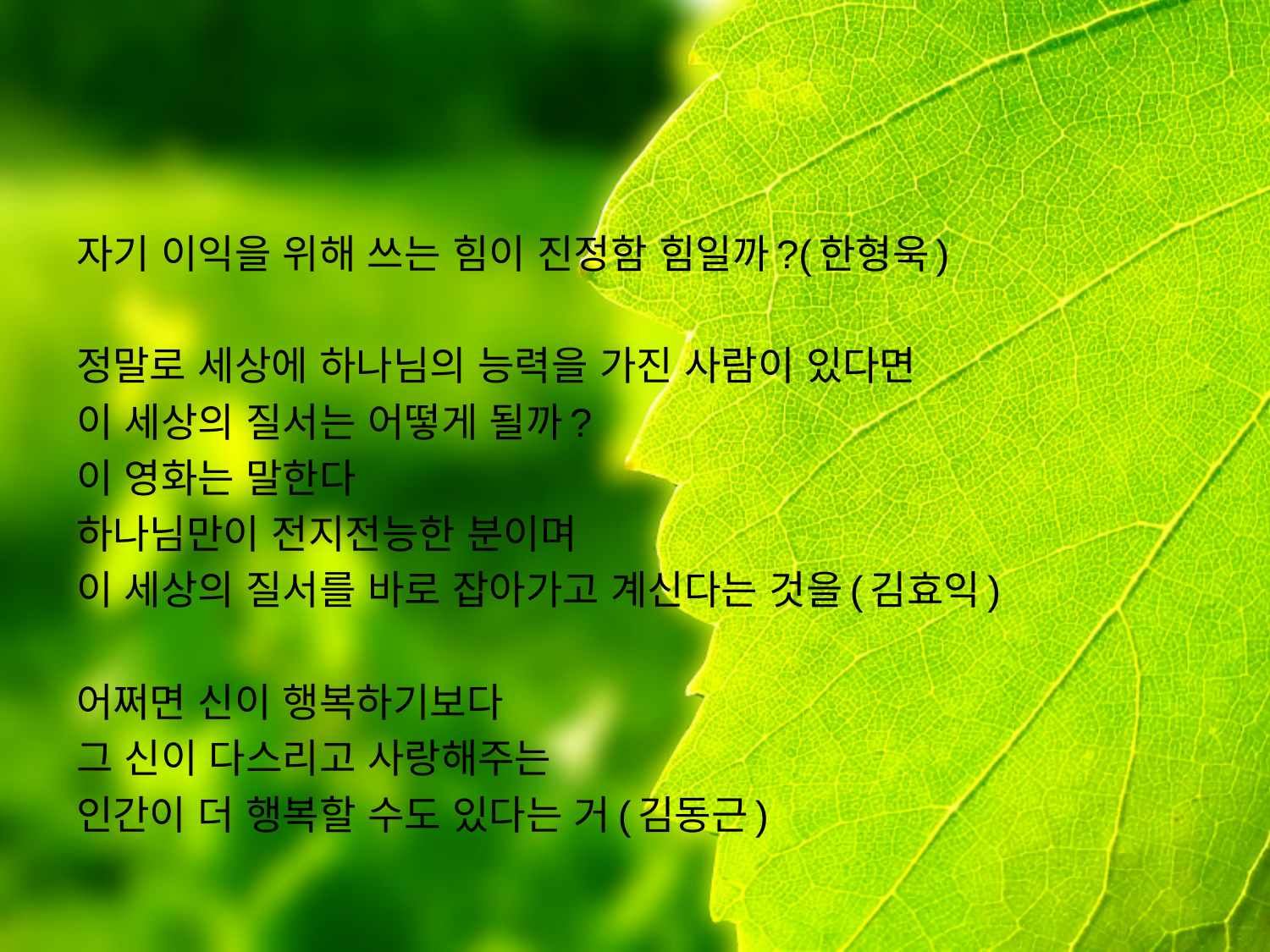

#
자기 이익을 위해 쓰는 힘이 진정함 힘일까?(한형욱)

정말로 세상에 하나님의 능력을 가진 사람이 있다면
이 세상의 질서는 어떻게 될까?
이 영화는 말한다
하나님만이 전지전능한 분이며
이 세상의 질서를 바로 잡아가고 계신다는 것을(김효익)

어쩌면 신이 행복하기보다
그 신이 다스리고 사랑해주는
인간이 더 행복할 수도 있다는 거(김동근)